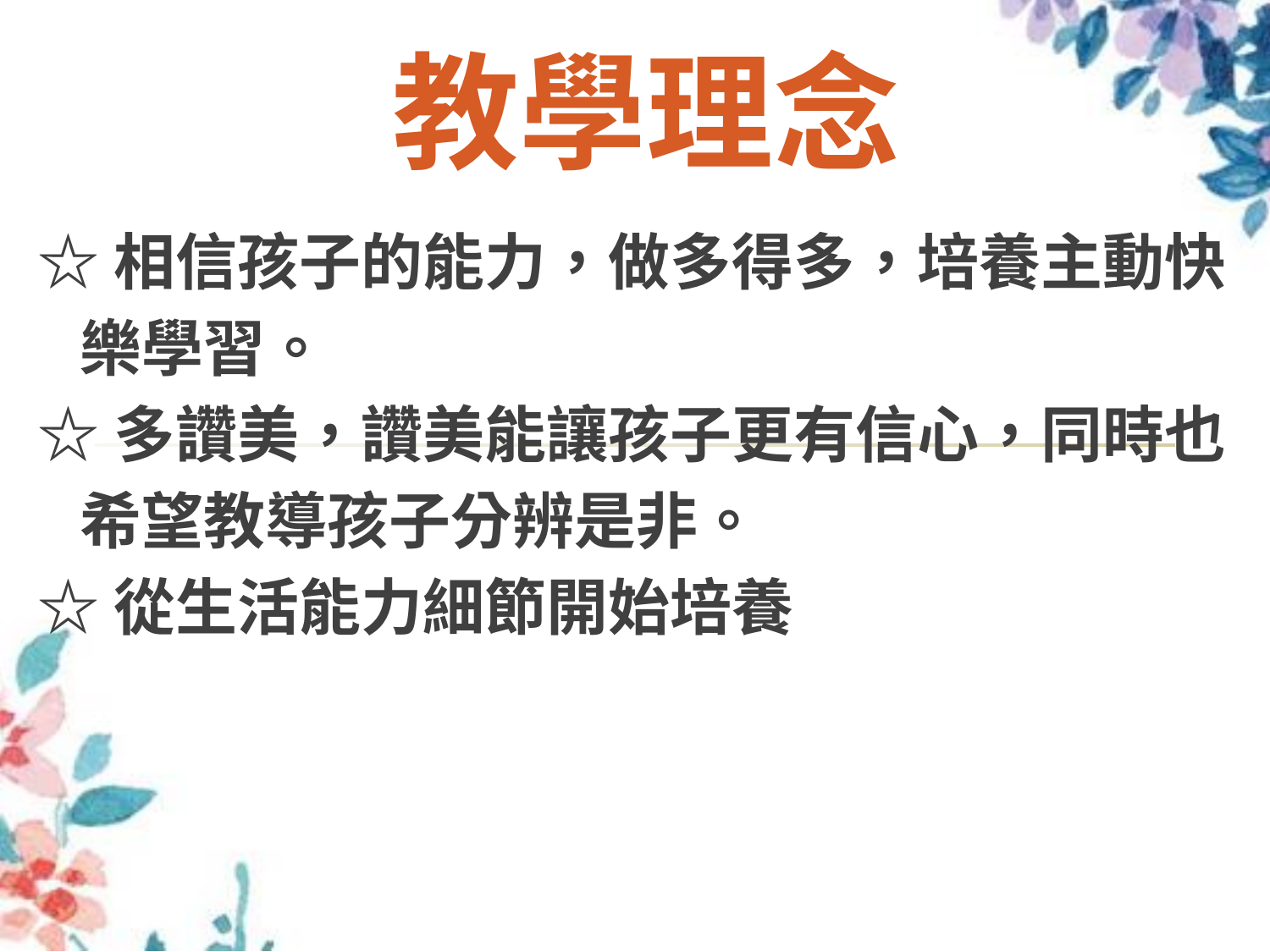

教學理念
☆相信孩子的能力，做多得多，培養主動快
  樂學習。
☆多讚美，讚美能讓孩子更有信心，同時也
  希望教導孩子分辨是非。
☆從生活能力細節開始培養